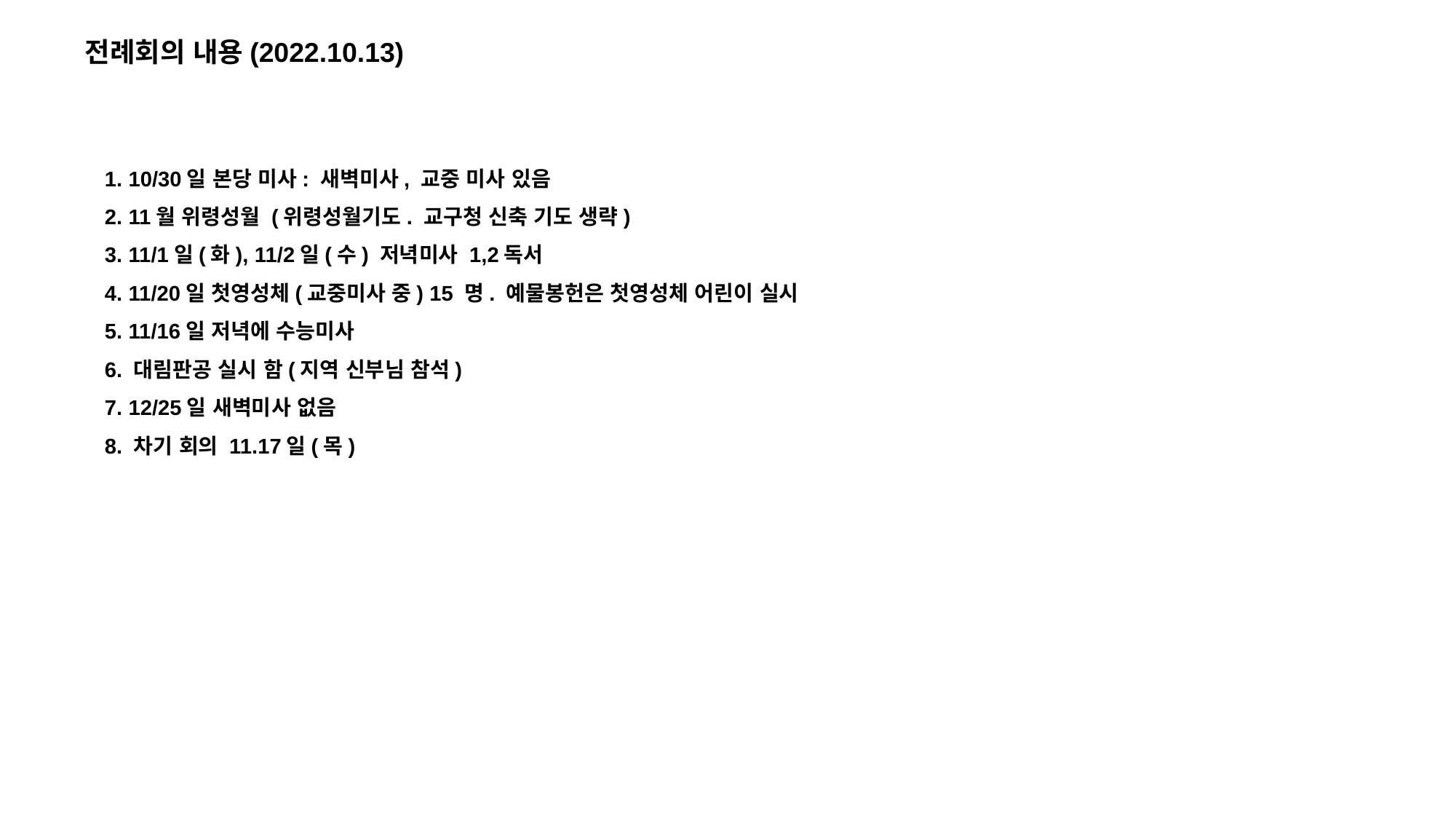

# 전례회의 내용(2022.10.13)
1. 10/30일 본당 미사: 새벽미사, 교중 미사 있음
2. 11월 위령성월 (위령성월기도. 교구청 신축 기도 생략)
3. 11/1일(화), 11/2일(수) 저녁미사 1,2독서
4. 11/20일 첫영성체(교중미사 중) 15 명. 예물봉헌은 첫영성체 어린이 실시
5. 11/16일 저녁에 수능미사
6. 대림판공 실시 함(지역 신부님 참석)
7. 12/25일 새벽미사 없음
8. 차기 회의 11.17일(목)